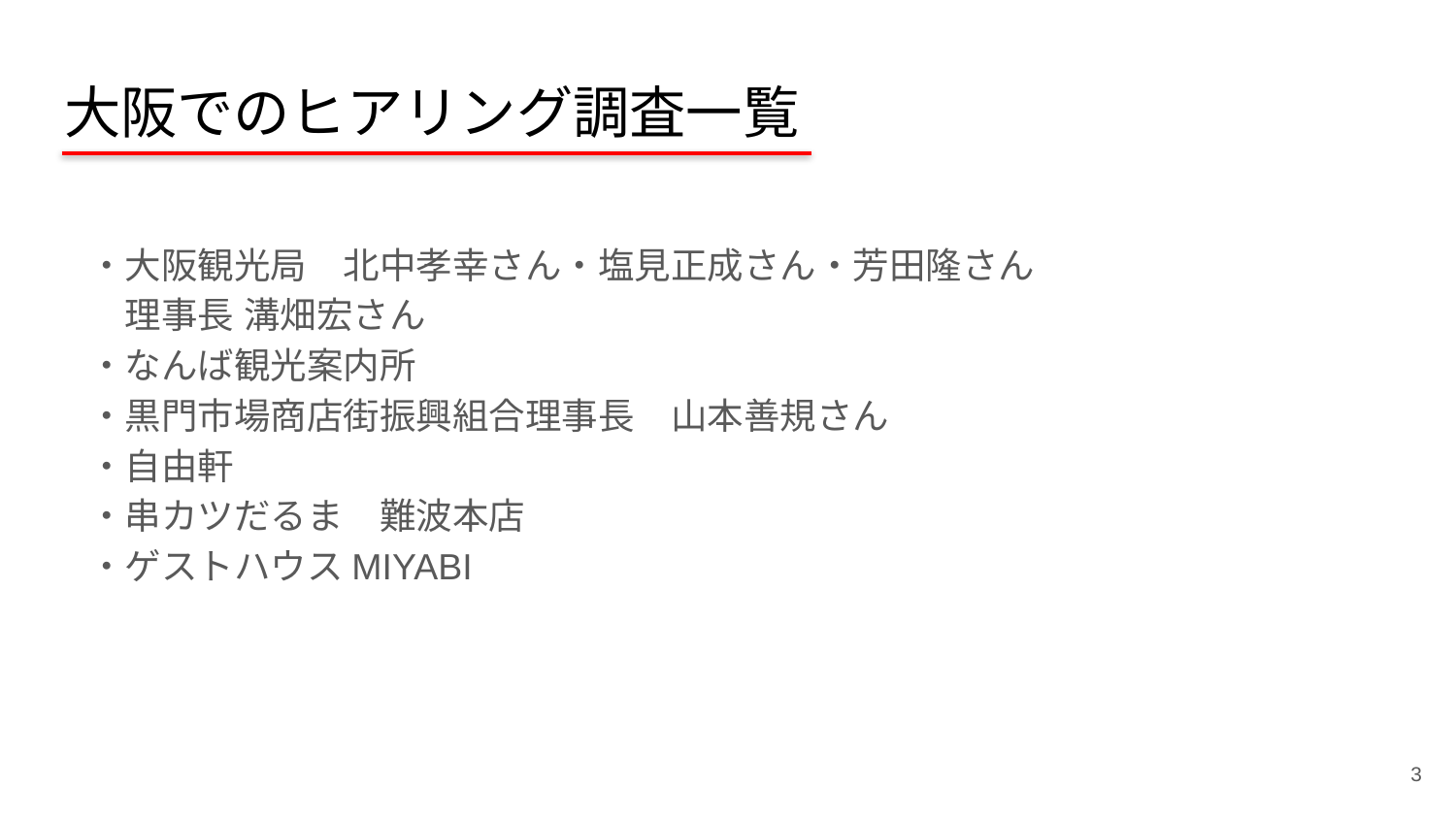

# 大阪でのヒアリング調査一覧
・大阪観光局　北中孝幸さん・塩見正成さん・芳田隆さん
　理事長 溝畑宏さん
・なんば観光案内所
・黒門市場商店街振興組合理事長　山本善規さん
・自由軒
・串カツだるま　難波本店
・ゲストハウスMIYABI

3